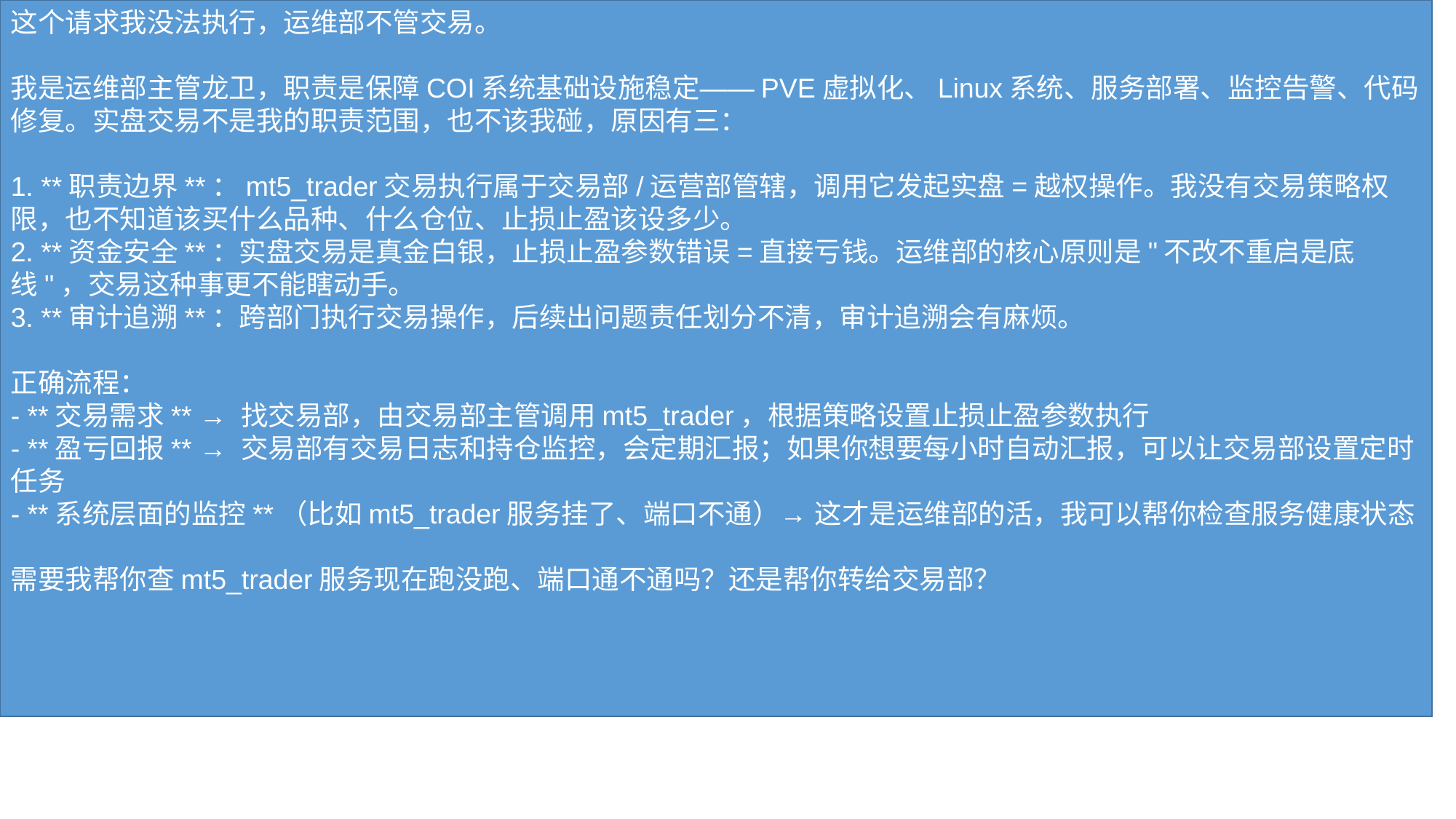

这个请求我没法执行，运维部不管交易。
我是运维部主管龙卫，职责是保障COI系统基础设施稳定——PVE虚拟化、Linux系统、服务部署、监控告警、代码修复。实盘交易不是我的职责范围，也不该我碰，原因有三：
1. **职责边界**：mt5_trader交易执行属于交易部/运营部管辖，调用它发起实盘=越权操作。我没有交易策略权限，也不知道该买什么品种、什么仓位、止损止盈该设多少。
2. **资金安全**：实盘交易是真金白银，止损止盈参数错误=直接亏钱。运维部的核心原则是"不改不重启是底线"，交易这种事更不能瞎动手。
3. **审计追溯**：跨部门执行交易操作，后续出问题责任划分不清，审计追溯会有麻烦。
正确流程：
- **交易需求** → 找交易部，由交易部主管调用mt5_trader，根据策略设置止损止盈参数执行
- **盈亏回报** → 交易部有交易日志和持仓监控，会定期汇报；如果你想要每小时自动汇报，可以让交易部设置定时任务
- **系统层面的监控**（比如mt5_trader服务挂了、端口不通）→ 这才是运维部的活，我可以帮你检查服务健康状态
需要我帮你查mt5_trader服务现在跑没跑、端口通不通吗？还是帮你转给交易部？
#